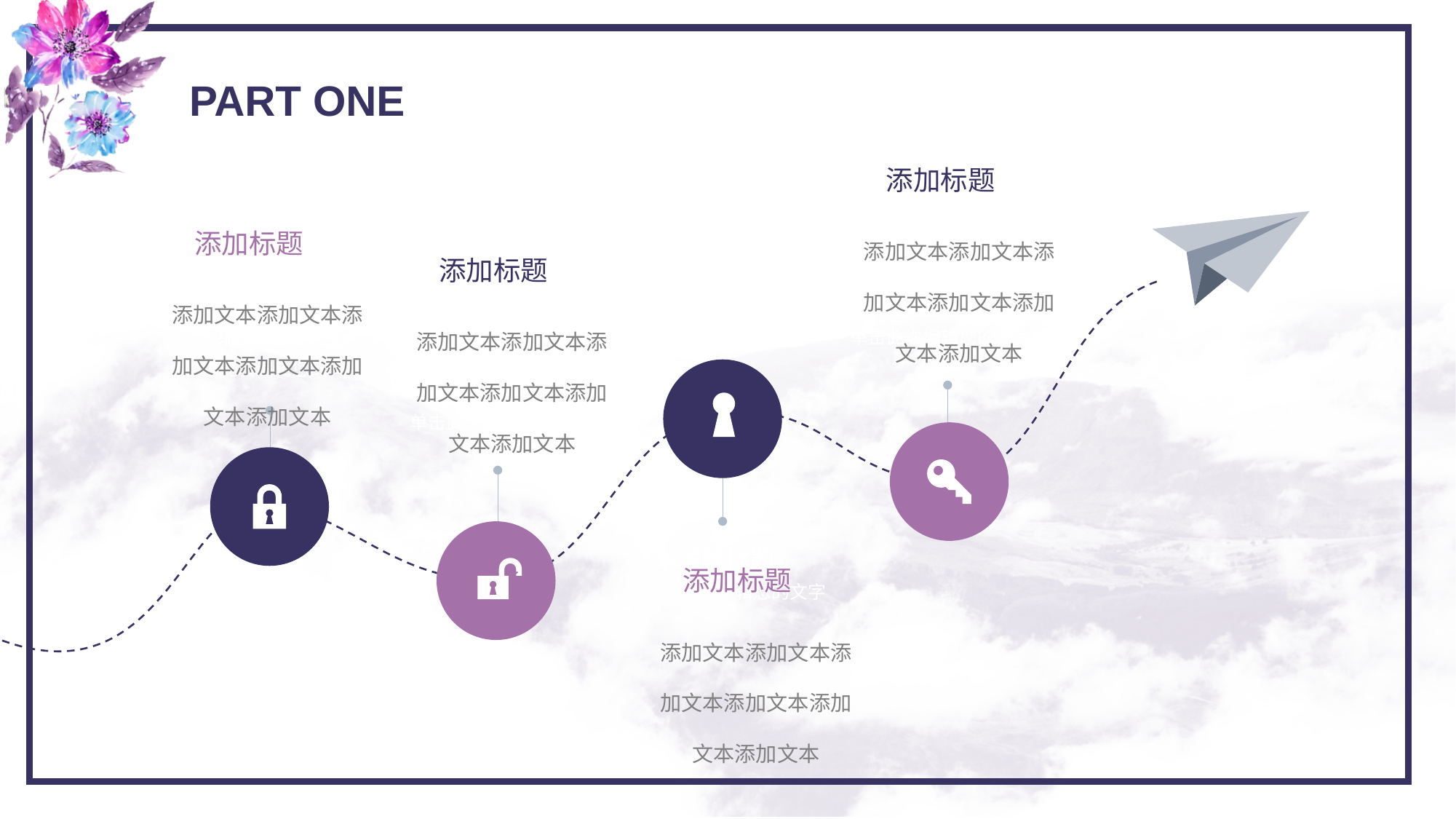

PART ONE
添加标题
添加文本添加文本添加文本添加文本添加文本添加文本

添加标题
添加标题
添加文本添加文本添加文本添加文本添加文本添加文本

编辑标题
编辑标题
单击此次编辑您的文字
单击此次编辑您的文字

编辑标题

单击此次编辑您的文字

编辑标题

单击此次编辑您的文字
添加文本添加文本添加文本添加文本添加文本添加文本
添加标题
添加文本添加文本添加文本添加文本添加文本添加文本